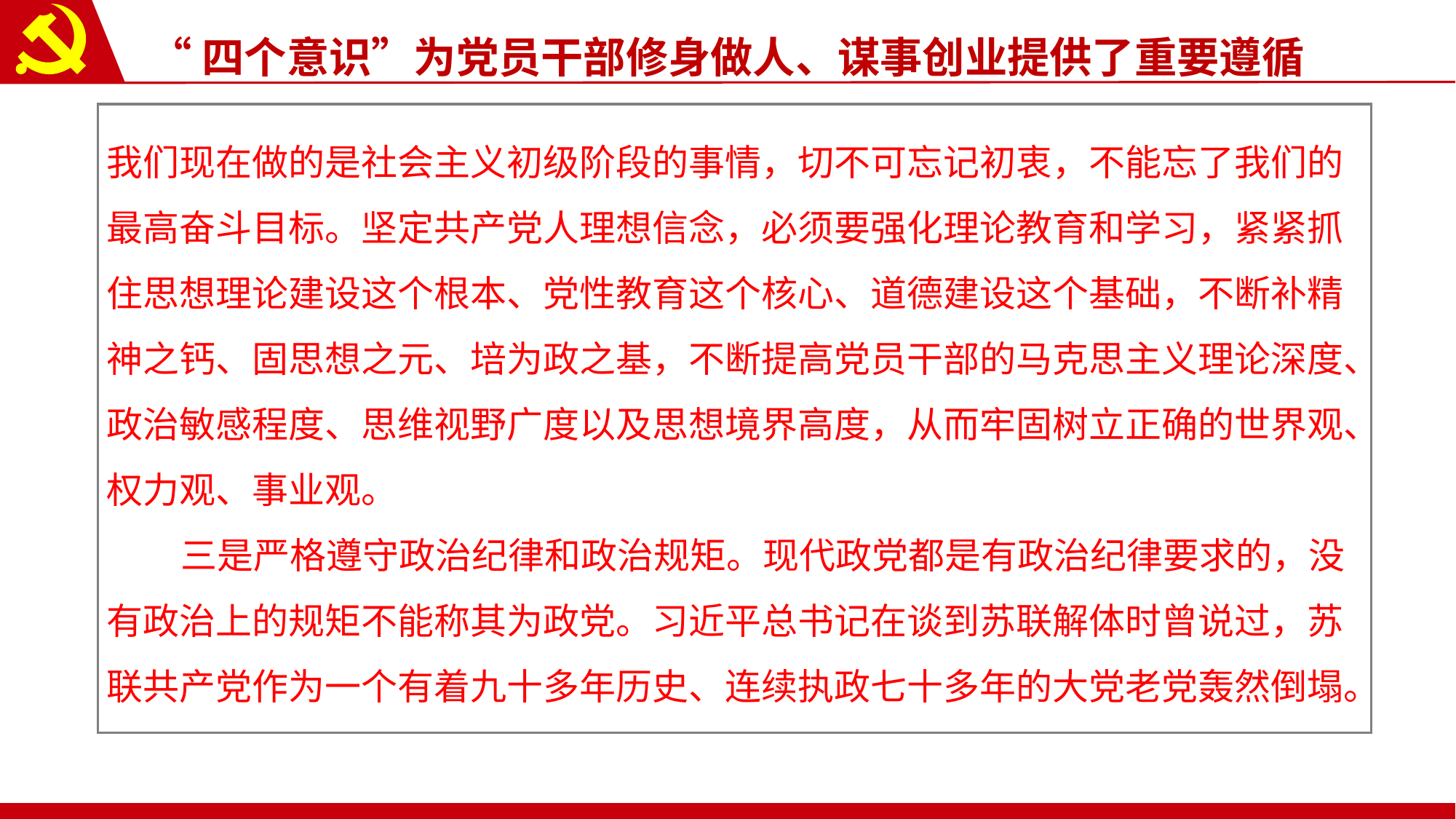

“四个意识”为党员干部修身做人、谋事创业提供了重要遵循

我们现在做的是社会主义初级阶段的事情，切不可忘记初衷，不能忘了我们的最高奋斗目标。坚定共产党人理想信念，必须要强化理论教育和学习，紧紧抓住思想理论建设这个根本、党性教育这个核心、道德建设这个基础，不断补精神之钙、固思想之元、培为政之基，不断提高党员干部的马克思主义理论深度、政治敏感程度、思维视野广度以及思想境界高度，从而牢固树立正确的世界观、权力观、事业观。
        三是严格遵守政治纪律和政治规矩。现代政党都是有政治纪律要求的，没有政治上的规矩不能称其为政党。习近平总书记在谈到苏联解体时曾说过，苏联共产党作为一个有着九十多年历史、连续执政七十多年的大党老党轰然倒塌。